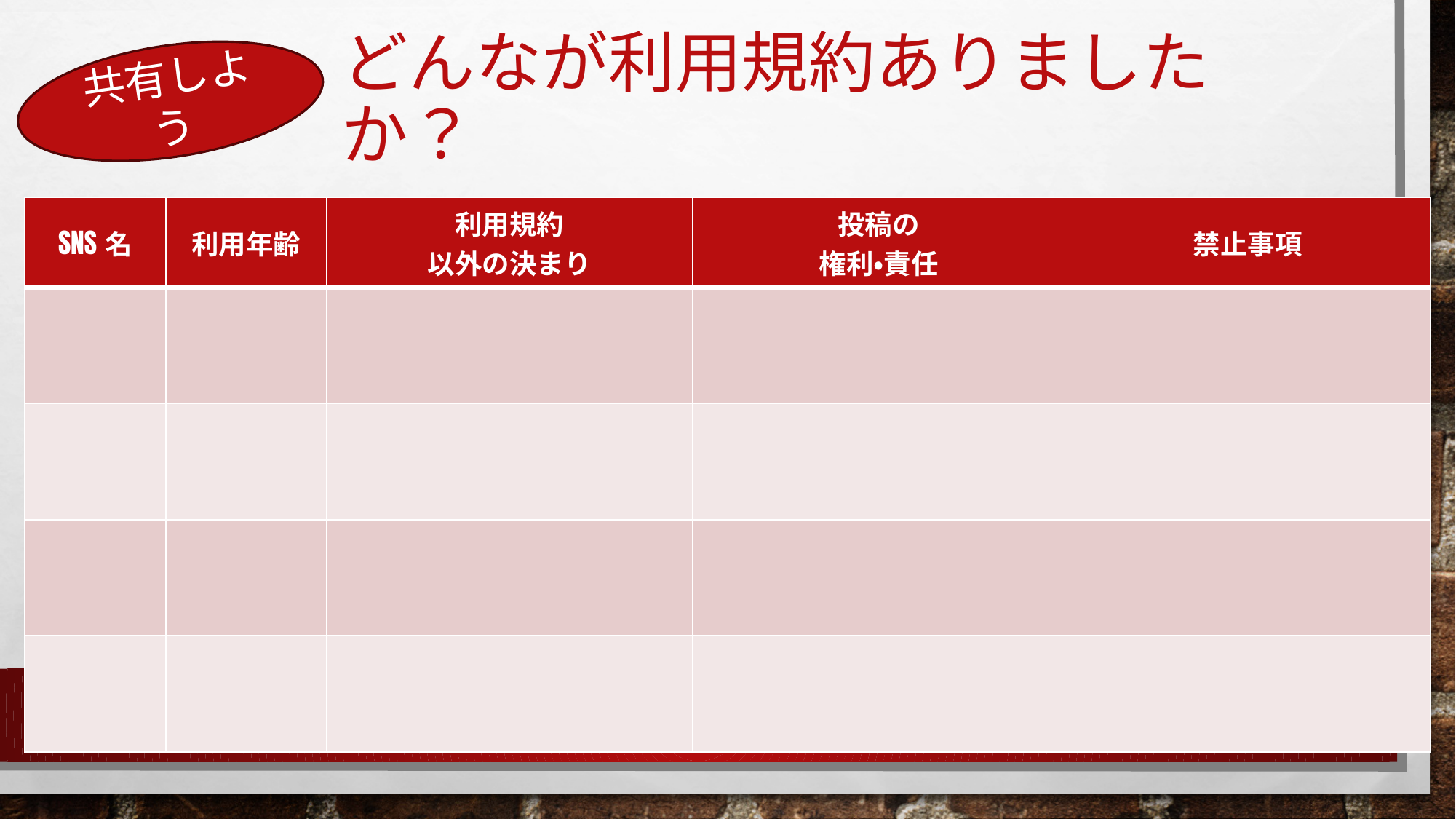

# どんなが利用規約ありましたか？
共有しよう
| SNS名 | 利用年齢 | 利用規約 以外の決まり | 投稿の 権利・責任 | 禁止事項 |
| --- | --- | --- | --- | --- |
|  |  |  |  |  |
|  |  |  |  |  |
|  |  |  |  |  |
|  |  |  |  |  |